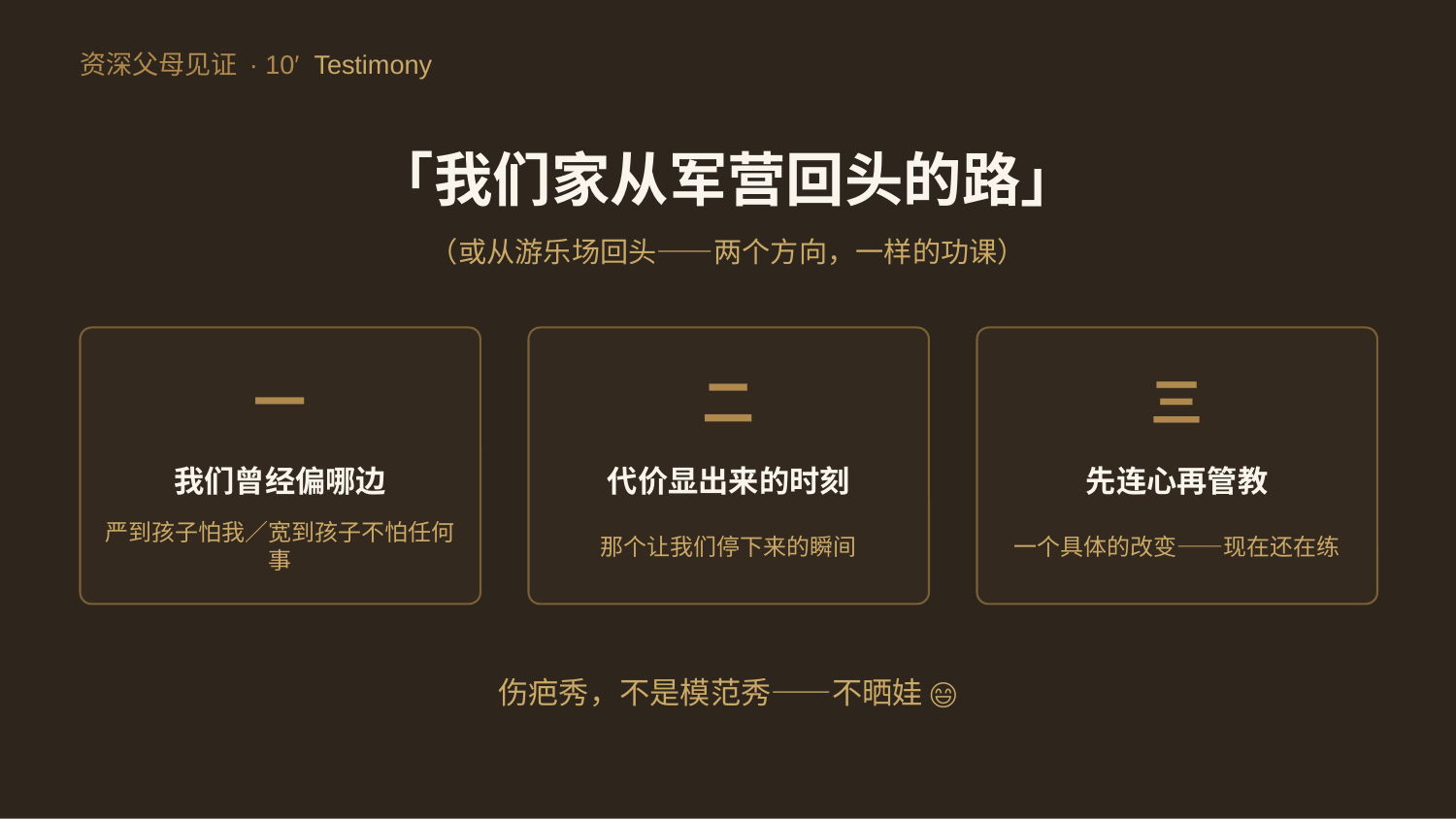

资深父母见证 · 10′  Testimony
「我们家从军营回头的路」
（或从游乐场回头——两个方向，一样的功课）

一
二
三
我们曾经偏哪边
代价显出来的时刻
先连心再管教
严到孩子怕我／宽到孩子不怕任何事
那个让我们停下来的瞬间
一个具体的改变——现在还在练
伤疤秀，不是模范秀——不晒娃 😄